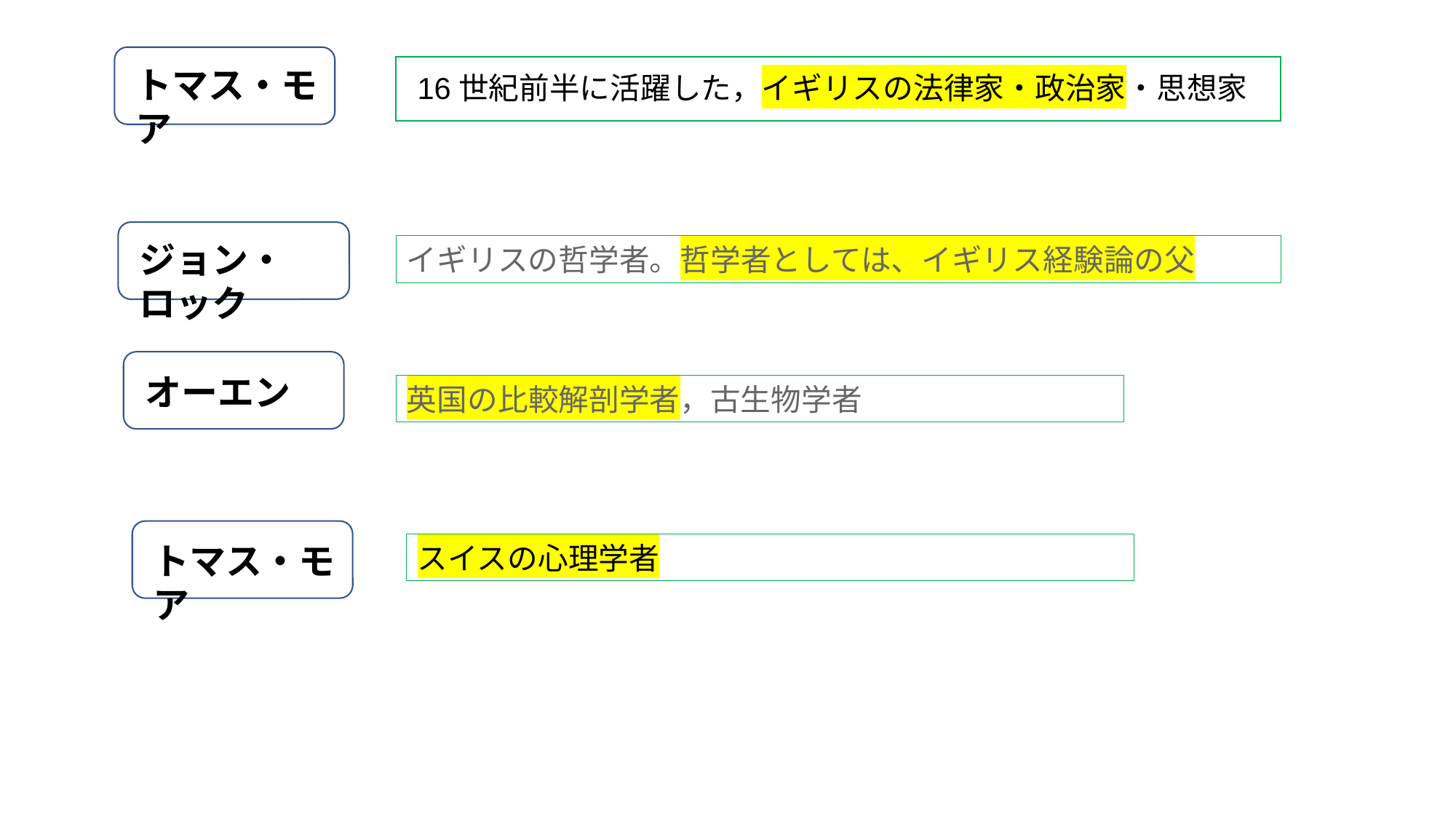

トマス・モア

16世紀前半に活躍した，イギリスの法律家・政治家・思想家

ジョン・ロック
イギリスの哲学者。哲学者としては、イギリス経験論の父

オーエン
英国の比較解剖学者，古生物学者

トマス・モア
スイスの心理学者